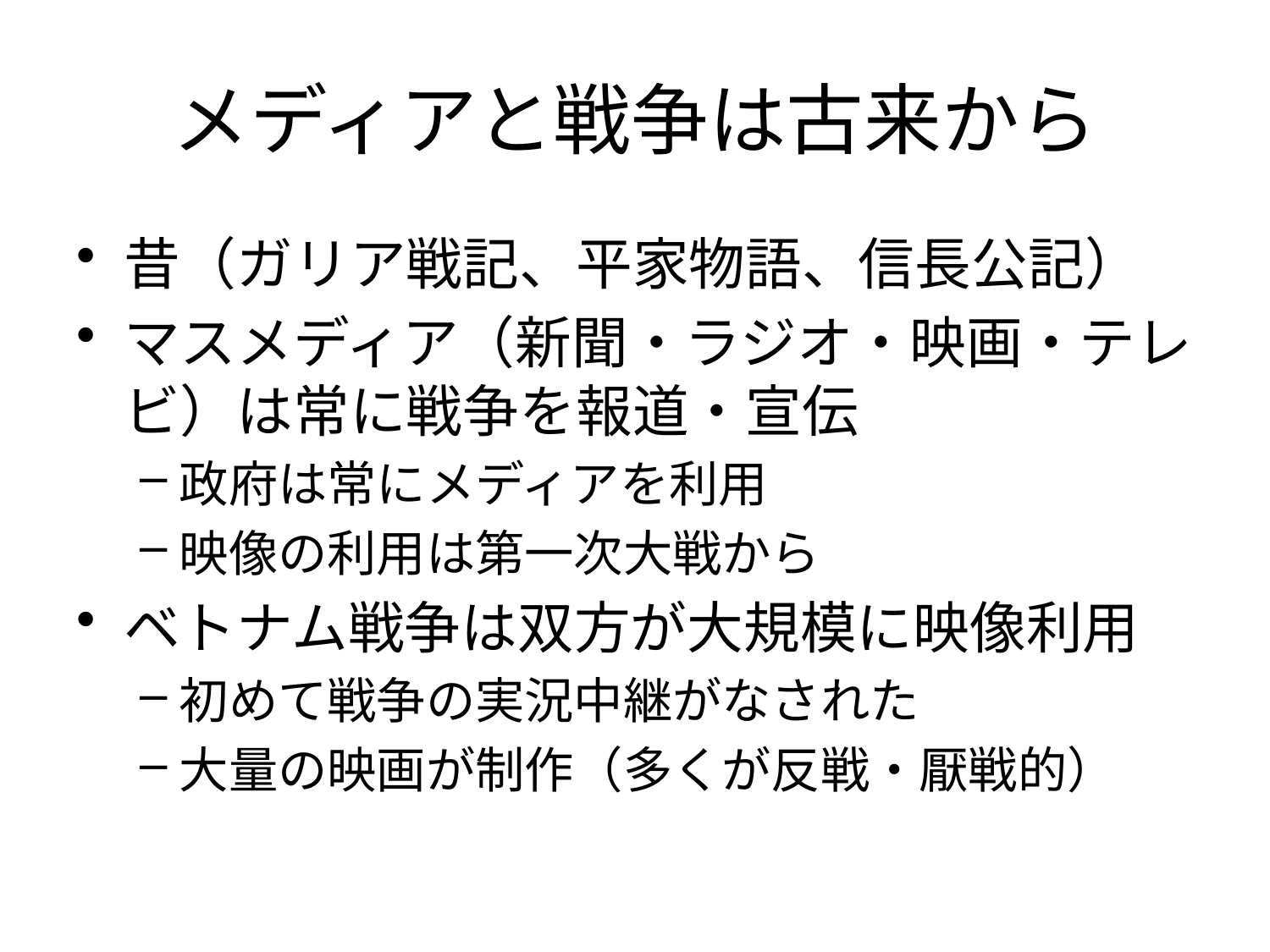

# メディアと戦争は古来から
昔（ガリア戦記、平家物語、信長公記）
マスメディア（新聞・ラジオ・映画・テレビ）は常に戦争を報道・宣伝
政府は常にメディアを利用
映像の利用は第一次大戦から
ベトナム戦争は双方が大規模に映像利用
初めて戦争の実況中継がなされた
大量の映画が制作（多くが反戦・厭戦的）